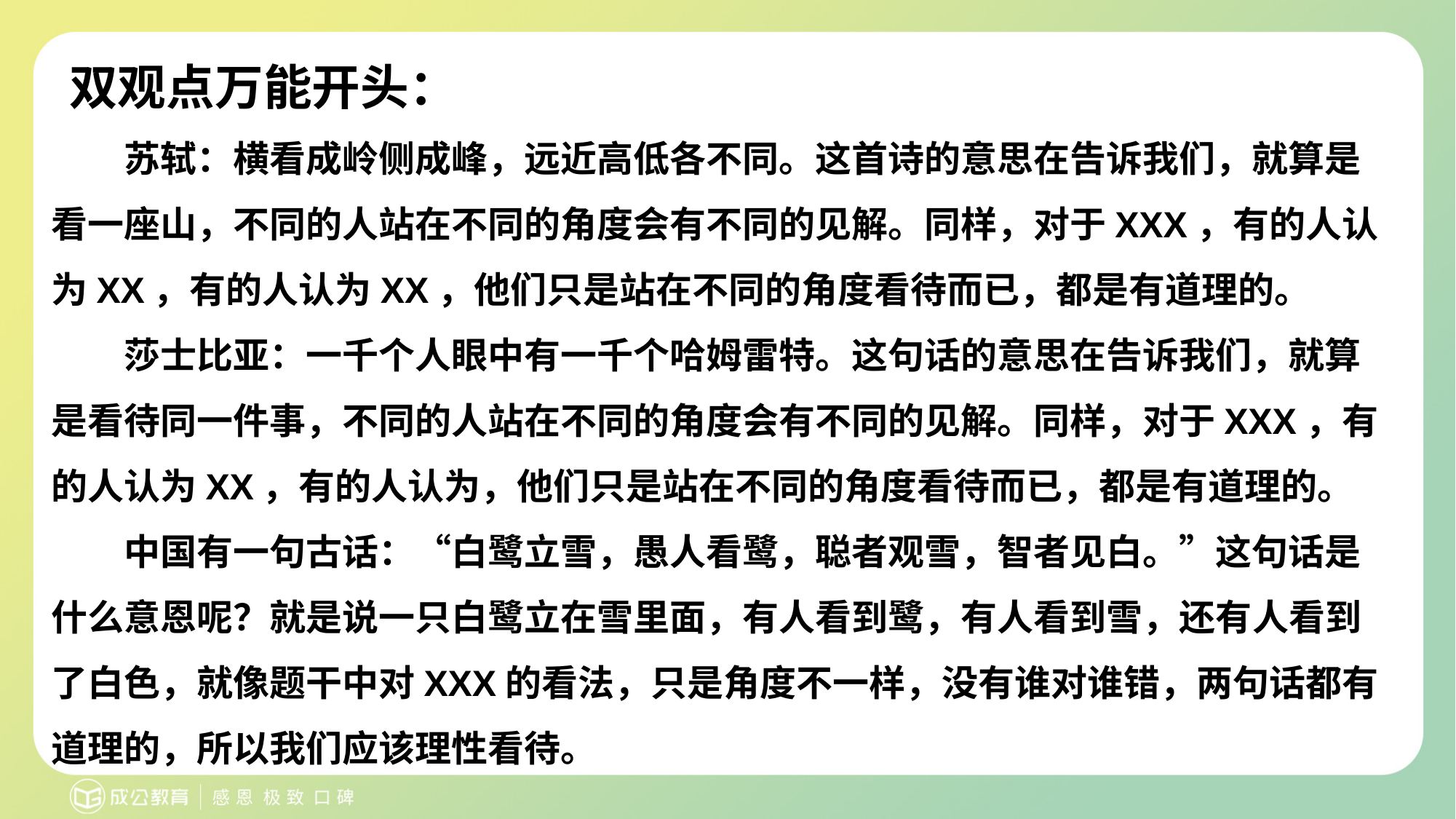

# 双观点万能开头：
苏轼：横看成岭侧成峰，远近高低各不同。这首诗的意思在告诉我们，就算是看一座山，不同的人站在不同的角度会有不同的见解。同样，对于XXX，有的人认为XX，有的人认为XX，他们只是站在不同的角度看待而已，都是有道理的。
莎士比亚：一千个人眼中有一千个哈姆雷特。这句话的意思在告诉我们，就算是看待同一件事，不同的人站在不同的角度会有不同的见解。同样，对于XXX，有的人认为XX，有的人认为，他们只是站在不同的角度看待而已，都是有道理的。
中国有一句古话：“白鹭立雪，愚人看鹭，聪者观雪，智者见白。”这句话是什么意恩呢？就是说一只白鹭立在雪里面，有人看到鹭，有人看到雪，还有人看到了白色，就像题干中对XXX的看法，只是角度不一样，没有谁对谁错，两句话都有道理的，所以我们应该理性看待。